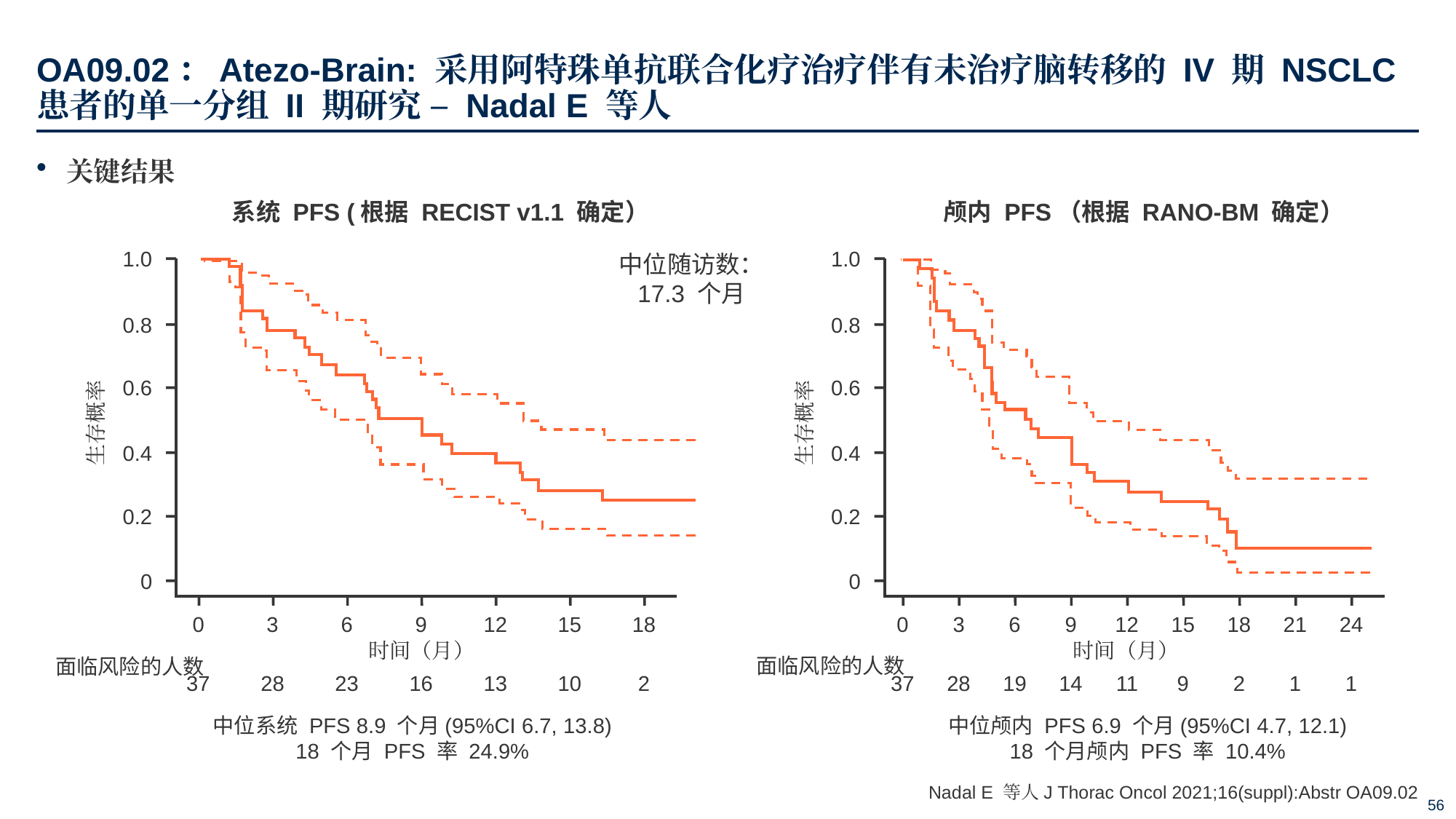

# OA09.02：Atezo-Brain: 采用阿特珠单抗联合化疗治疗伴有未治疗脑转移的 IV 期 NSCLC 患者的单一分组 II 期研究 – Nadal E 等人
关键结果
系统 PFS (根据 RECIST v1.1 确定）
颅内 PFS（根据 RANO-BM 确定）
1.0

0.8

0.6

生存概率
0.4

0.2

0

0
3
6
9
12
15
18
时间（月）
面临风险的人数
37
28
23
16
13
10
2
1.0

0.8

0.6

生存概率
0.4

0.2

0

0
3
6
9
12
15
18
21
24
时间（月）
面临风险的人数
37
28
19
14
11
9
2
1
1
中位随访数：
17.3 个月
中位系统 PFS 8.9 个月(95%CI 6.7, 13.8)
18 个月 PFS 率 24.9%
中位颅内 PFS 6.9 个月(95%CI 4.7, 12.1)
18 个月颅内 PFS 率 10.4%
Nadal E 等人J Thorac Oncol 2021;16(suppl):Abstr OA09.02